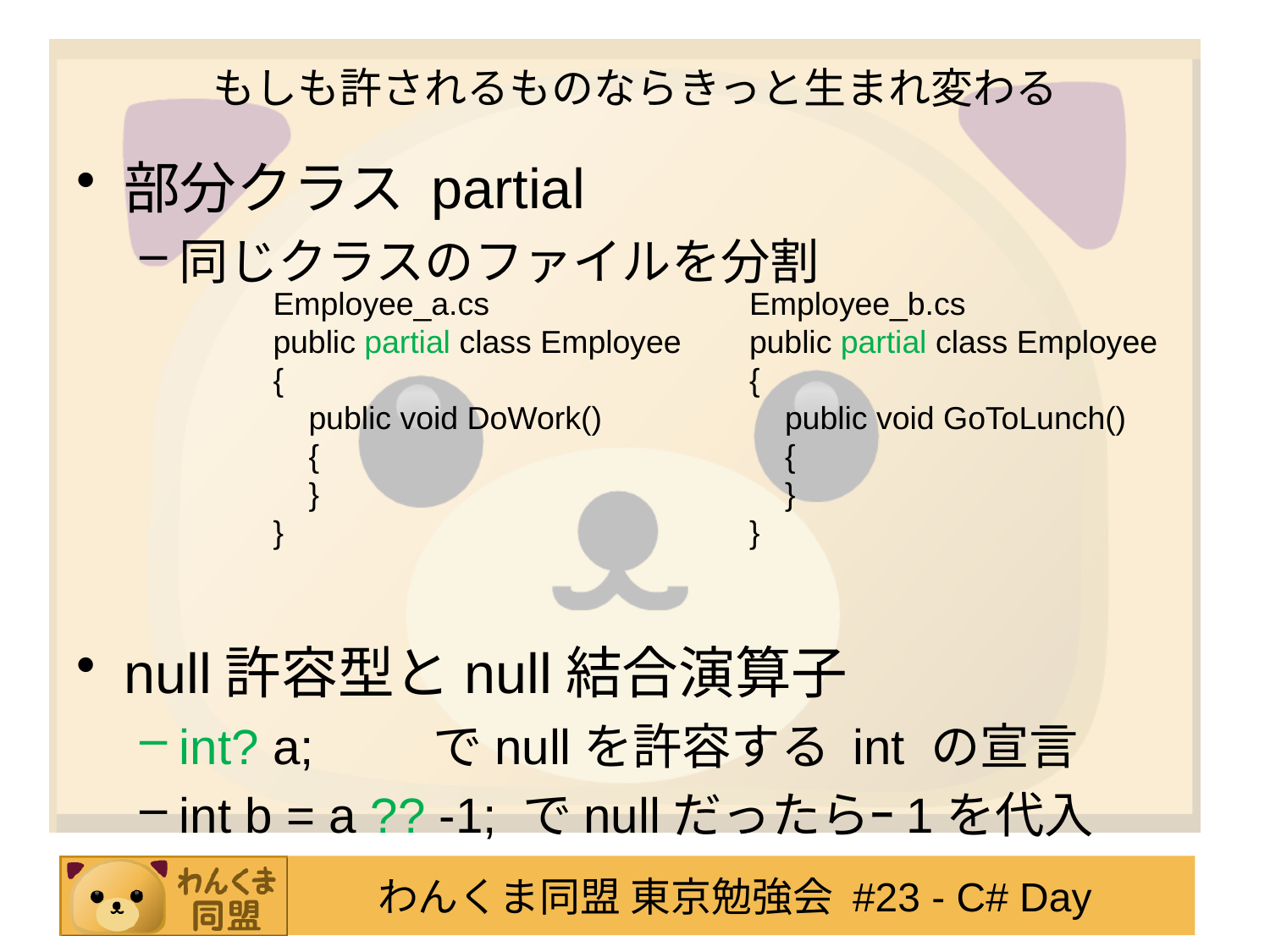

# もしも許されるものならきっと生まれ変わる
部分クラス partial
同じクラスのファイルを分割

null許容型とnull結合演算子
int? a;	でnullを許容する int の宣言
int b = a ?? -1; でnullだったらｰ1を代入

Employee_a.cs
public partial class Employee
{
    public void DoWork()
    {
    }
}
Employee_b.cs
public partial class Employee
{
    public void GoToLunch()
    {
    }
}